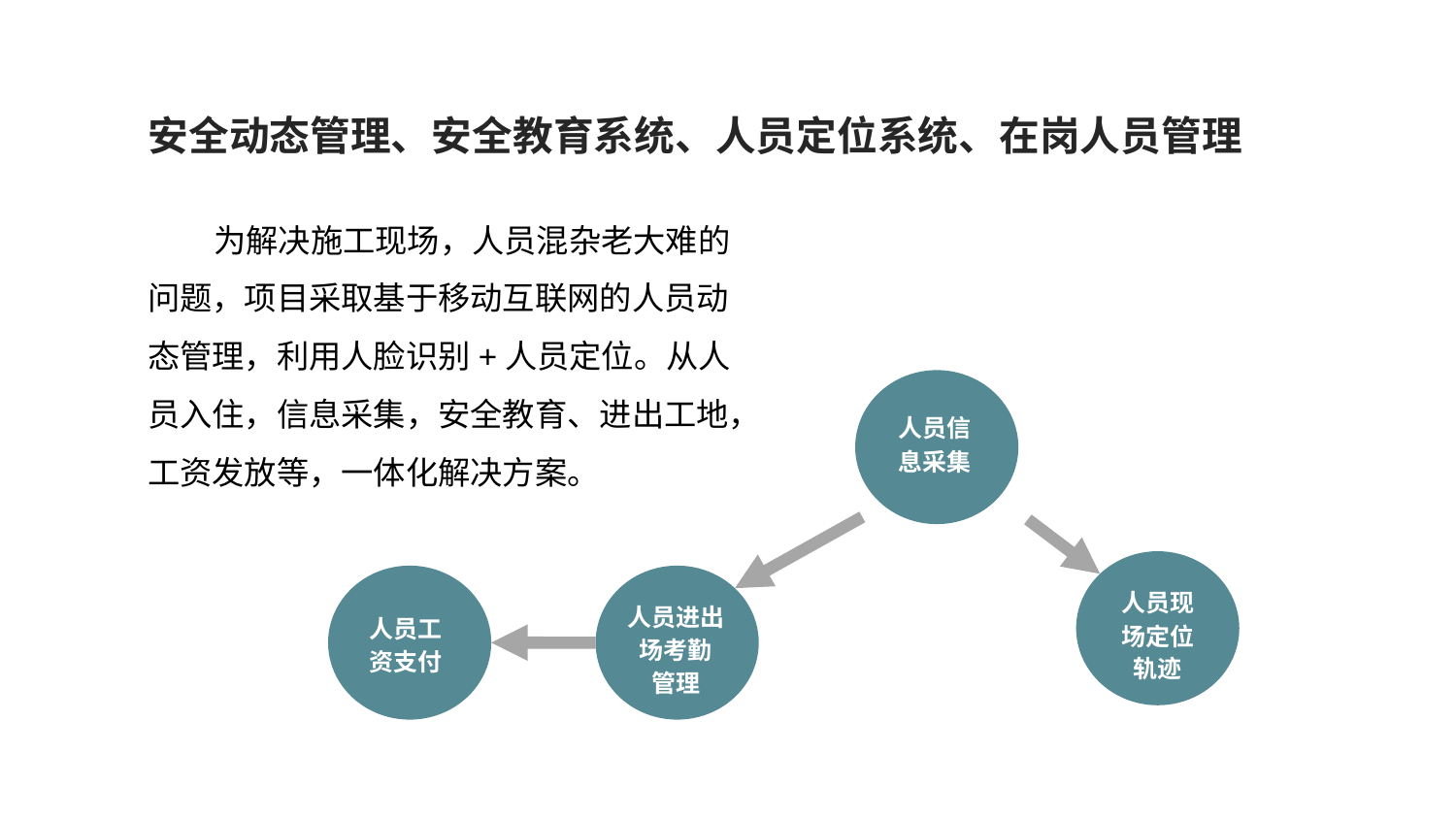

安全动态管理、安全教育系统、人员定位系统、在岗人员管理
        为解决施工现场，人员混杂老大难的问题，项目采取基于移动互联网的人员动态管理，利用人脸识别+人员定位。从人员入住，信息采集，安全教育、进出工地，工资发放等，一体化解决方案。

人员信息采集

人员现场定位轨迹

人员工资支付

人员进出场考勤
管理